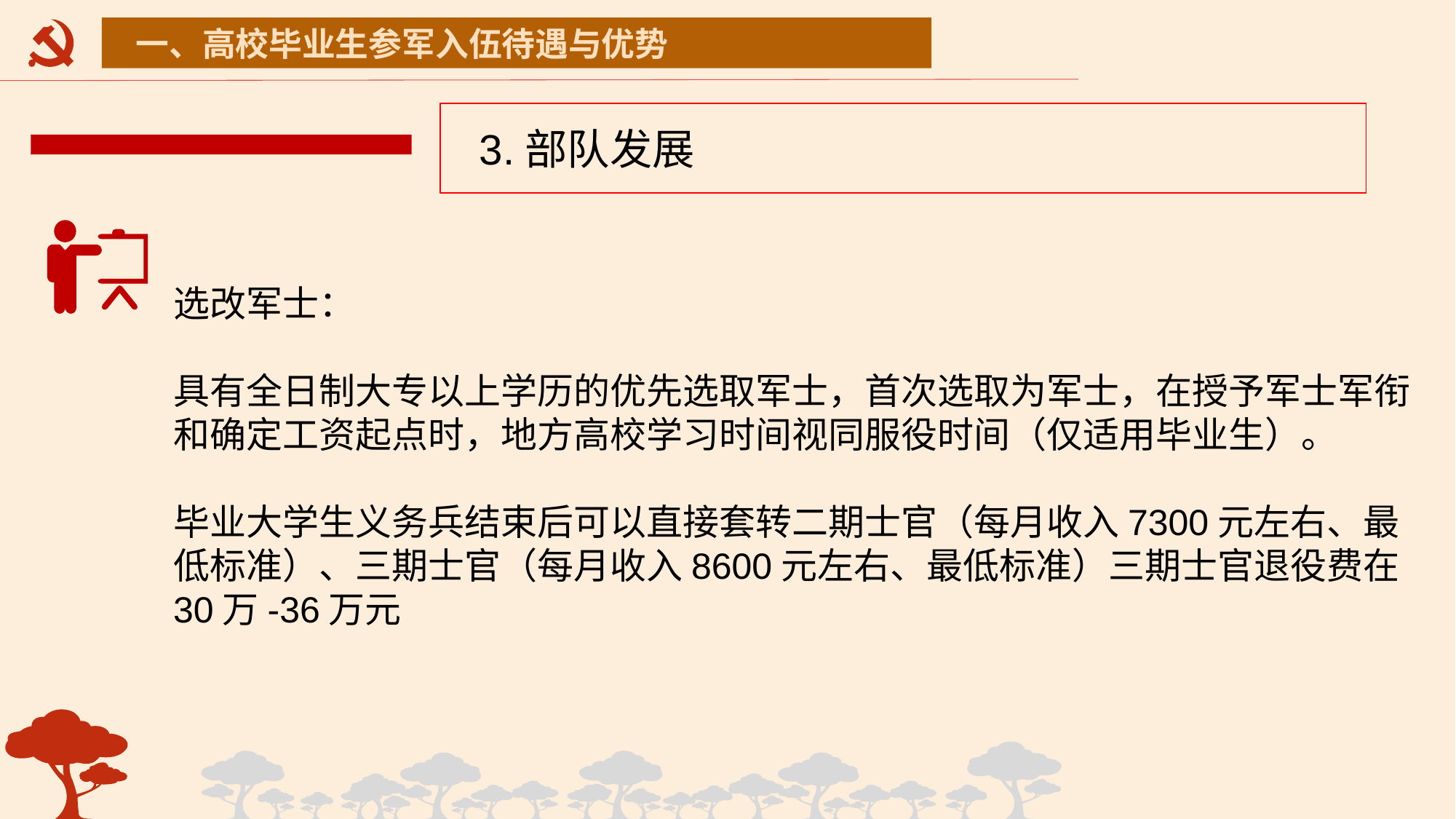

一、高校毕业生参军入伍待遇与优势

3.部队发展

选改军士：

具有全日制大专以上学历的优先选取军士，首次选取为军士，在授予军士军衔和确定工资起点时，地方高校学习时间视同服役时间（仅适用毕业生）。

毕业大学生义务兵结束后可以直接套转二期士官（每月收入7300元左右、最低标准）、三期士官（每月收入8600元左右、最低标准）三期士官退役费在30万-36万元